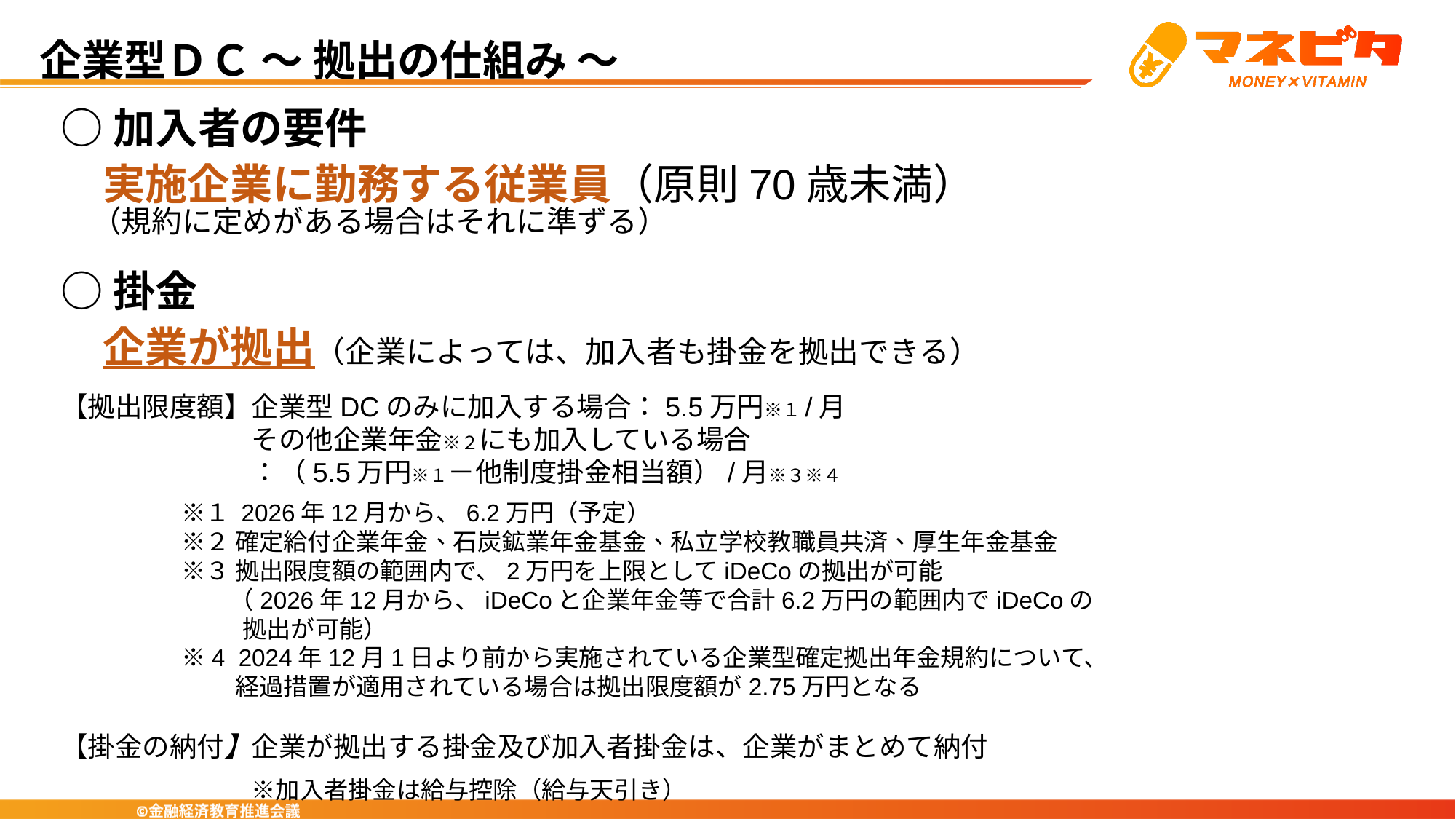

# 企業型ＤＣ ～ 拠出の仕組み ～
○加入者の要件
　実施企業に勤務する従業員（原則70歳未満）
　（規約に定めがある場合はそれに準ずる）

○掛金
　企業が拠出（企業によっては、加入者も掛金を拠出できる）
【拠出限度額】企業型DCのみに加入する場合：5.5万円※１/月
　　　　　　　その他企業年金※２にも加入している場合
　　　　　　　：（5.5万円※１－他制度掛金相当額）/月※３※４
　　　　　※１ 2026年12月から、6.2万円（予定）
　　　　　※２ 確定給付企業年金、石炭鉱業年金基金、私立学校教職員共済、厚生年金基金
　　　　　※３ 拠出限度額の範囲内で、2万円を上限としてiDeCoの拠出が可能
　　　　　　　（2026年12月から、iDeCoと企業年金等で合計6.2万円の範囲内でiDeCoの
拠出が可能）
　　　　　※4  2024年12月1日より前から実施されている企業型確定拠出年金規約について、
　　　　　　　 経過措置が適用されている場合は拠出限度額が2.75万円となる

【掛金の納付】企業が拠出する掛金及び加入者掛金は、企業がまとめて納付
　　　　　　　※加入者掛金は給与控除（給与天引き）